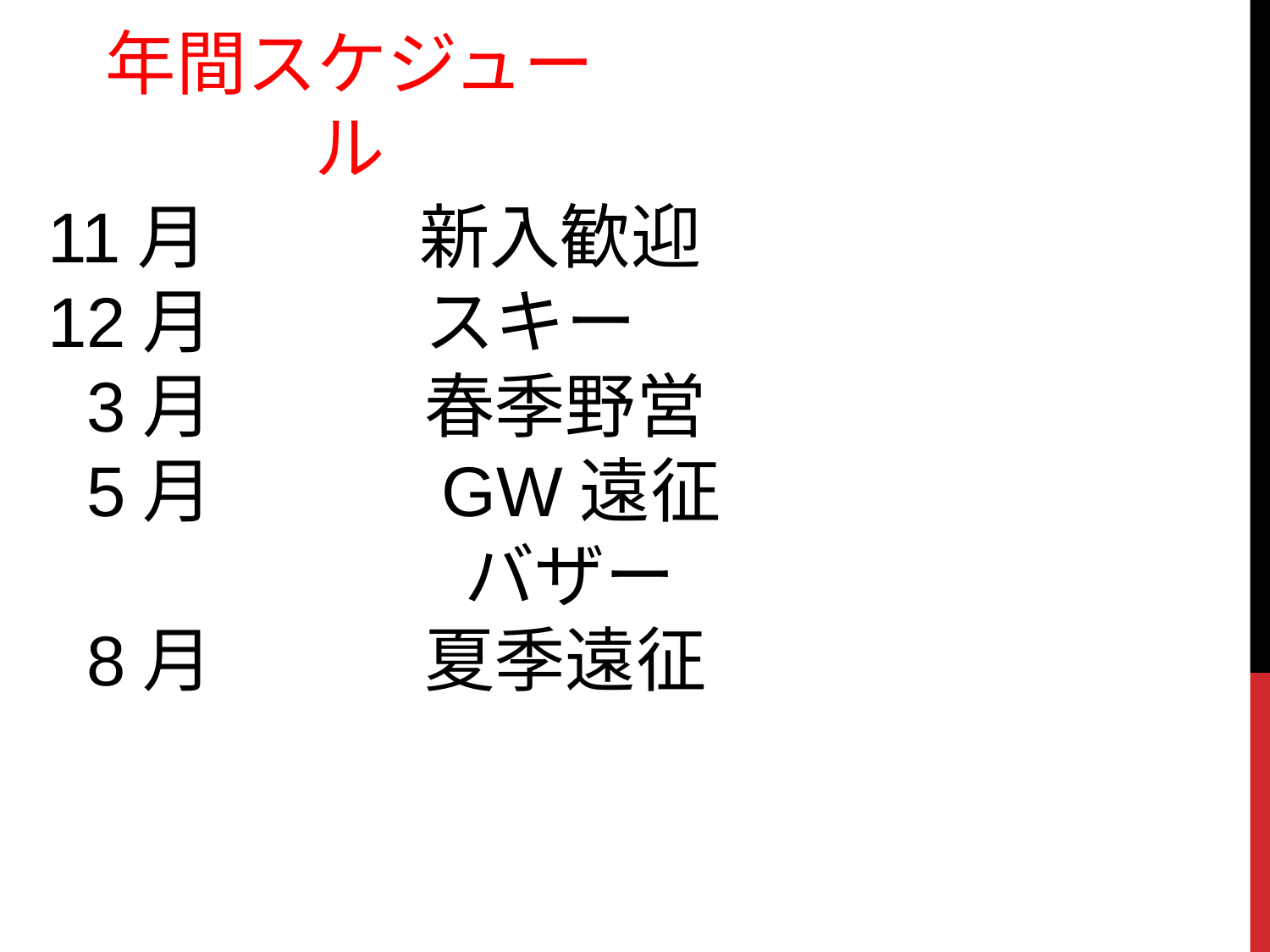

年間スケジュール

11月　　　新入歓迎
12月　　　スキー
  3月　　　春季野営
  5月　　　GW遠征
  　　　　　 バザー
  8月　　　夏季遠征